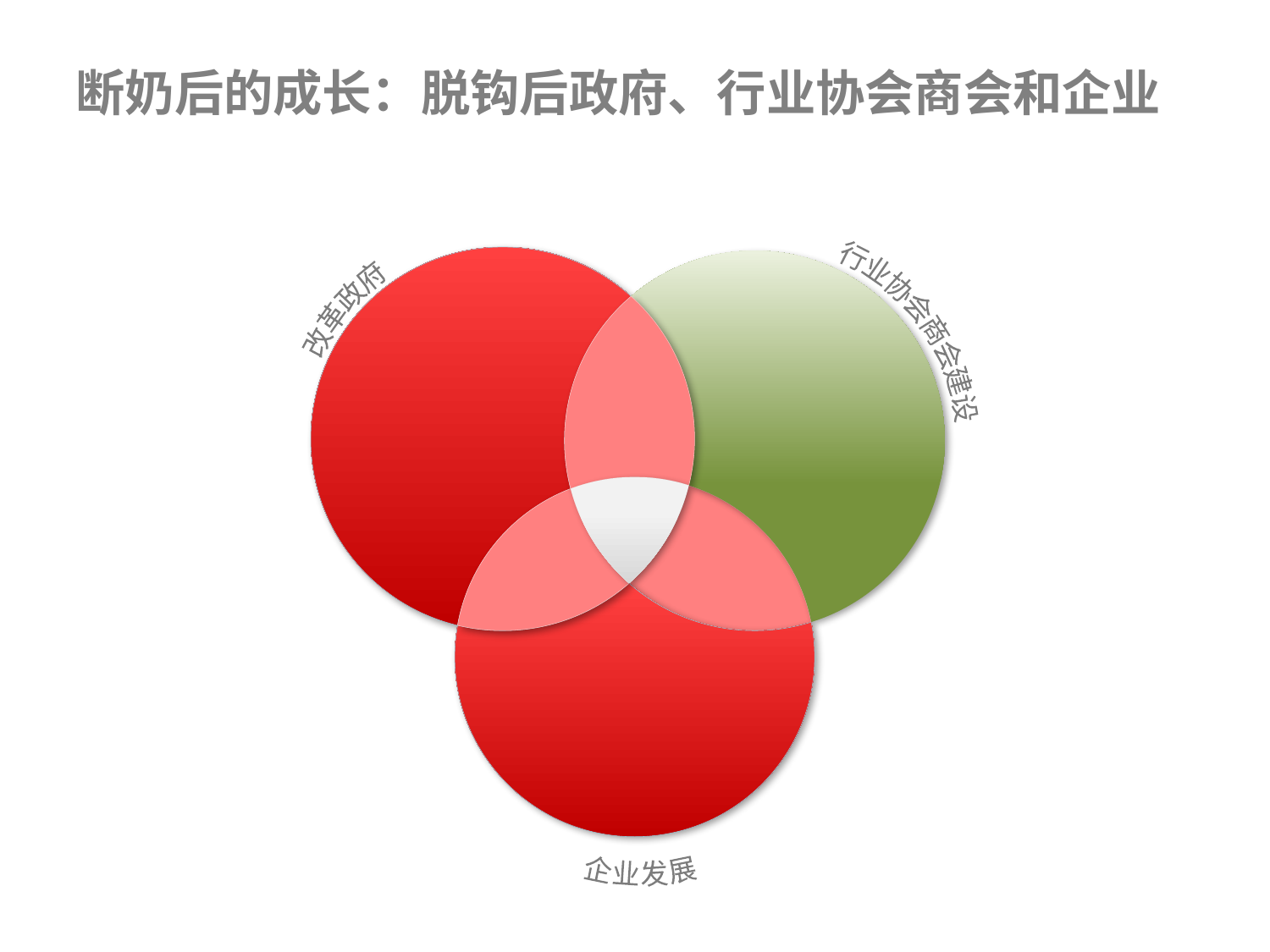

# 断奶后的成长：脱钩后政府、行业协会商会和企业
改革政府

行业协会商会建设

单击此处添加段落文本单击此处添加段落
单击此处添加段落文本单击此处添加段落
企业发展

单击此处添加段落文本单击此处添加段落文本单击此处添加段落文本单击此处添加段落文本